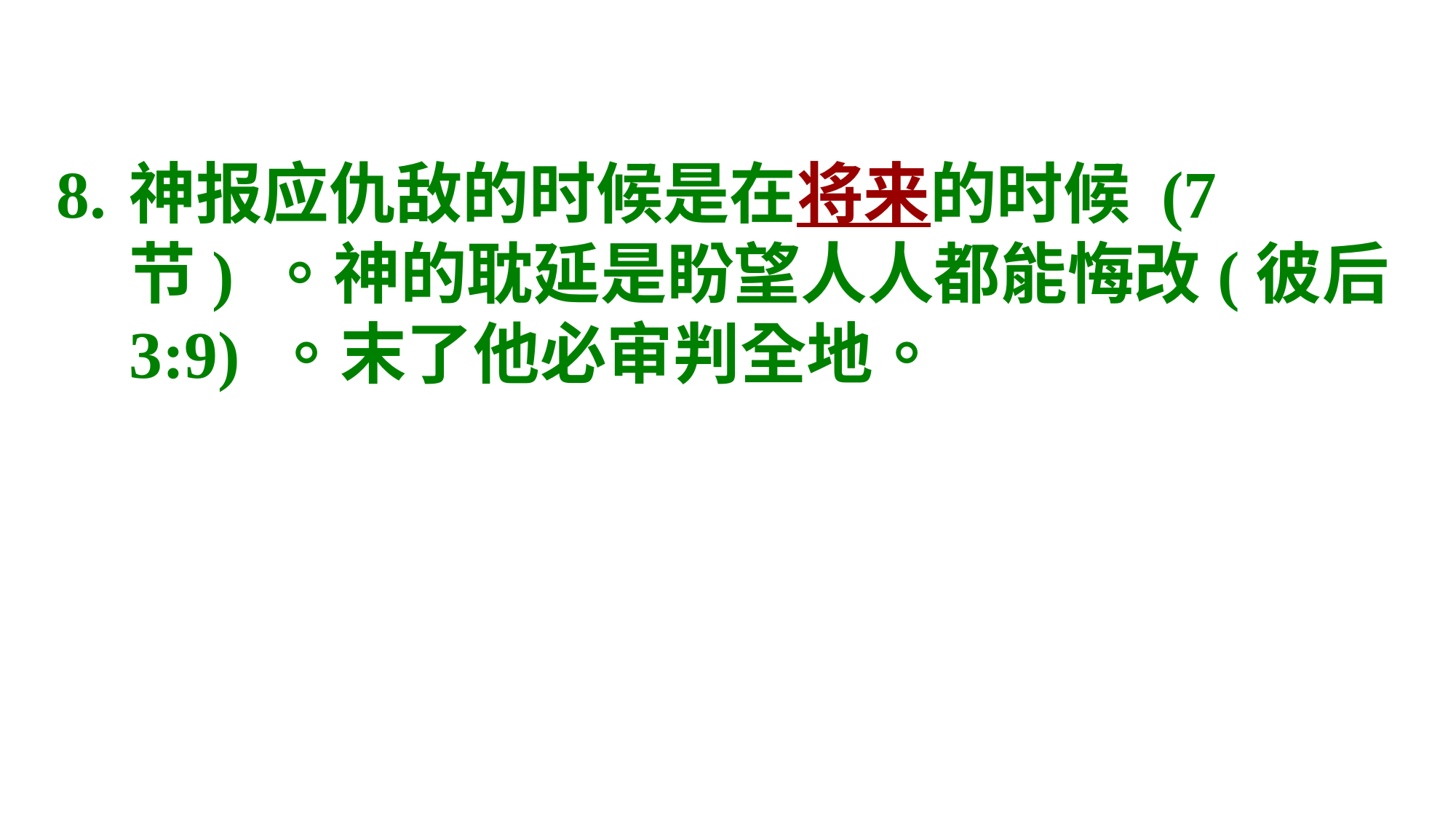

8.	神报应仇敌的时候是在将来的时候 (7节) 。神的耽延是盼望人人都能悔改(彼后3:9) 。末了他必审判全地。